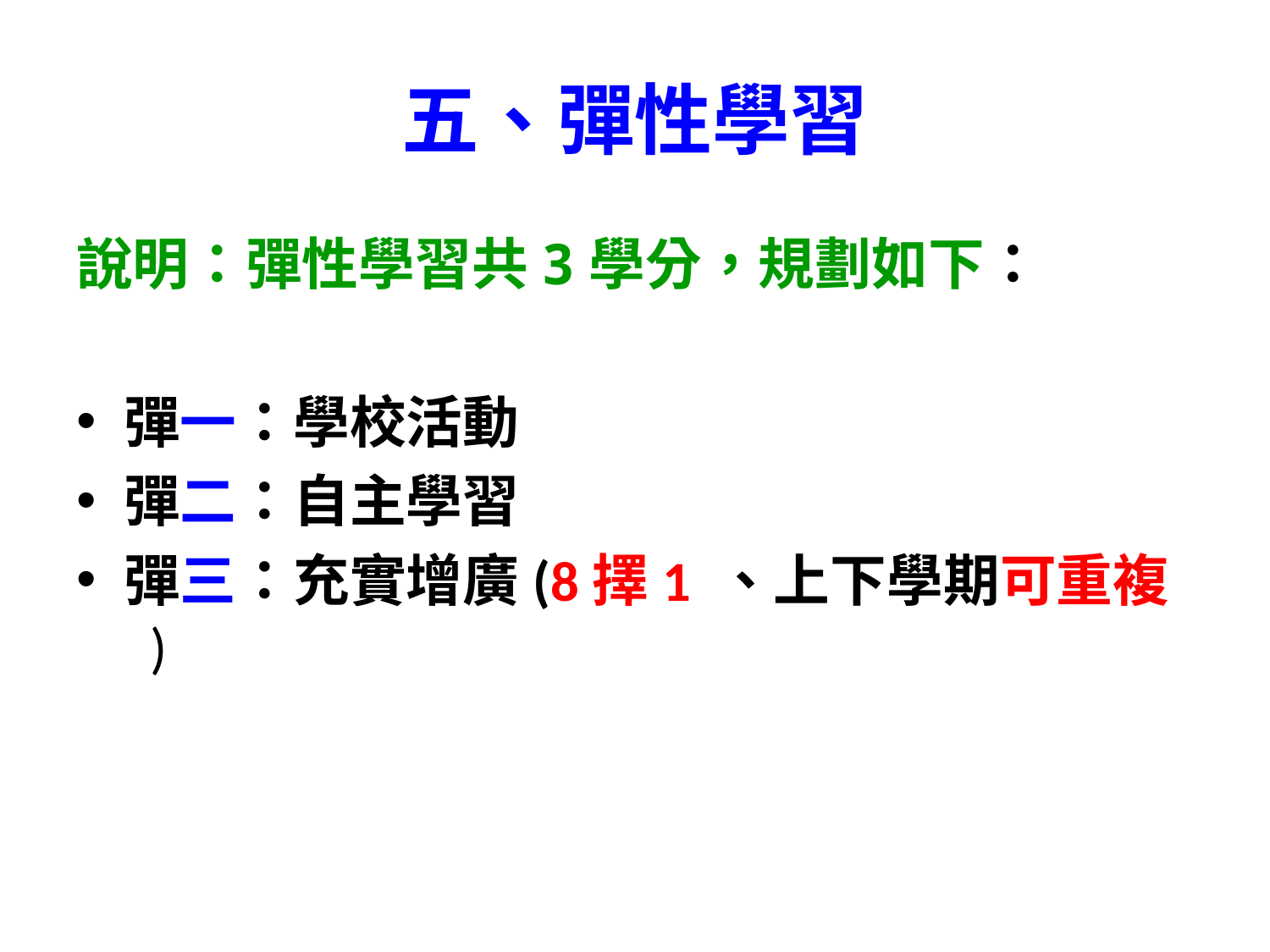

# 五、彈性學習
說明：彈性學習共3學分，規劃如下：

彈一：學校活動
彈二：自主學習
彈三：充實增廣(8擇1 、上下學期可重複 )